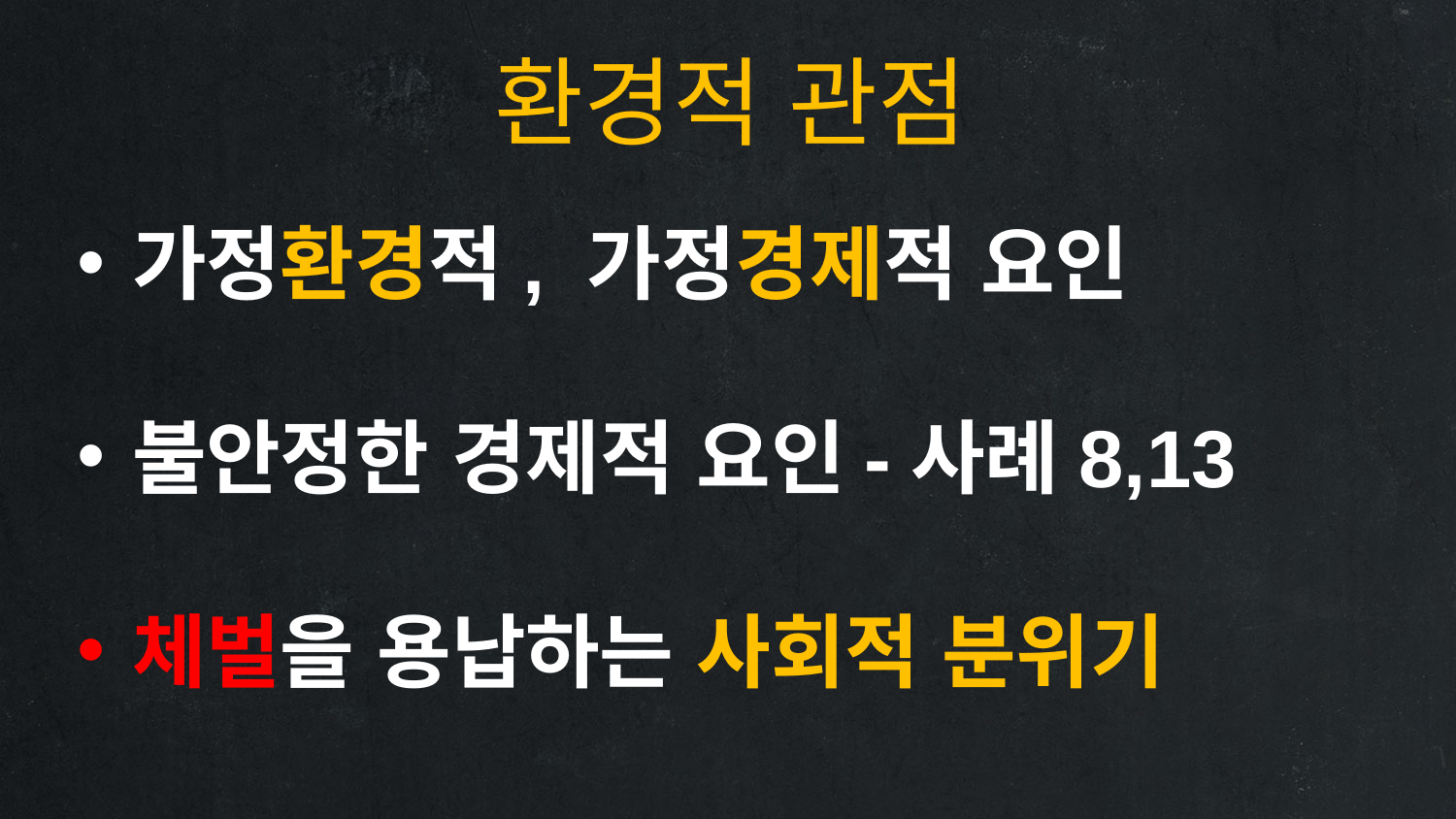

환경적 관점
가정환경적, 가정경제적 요인

불안정한 경제적 요인-사례8,13

체벌을 용납하는 사회적 분위기